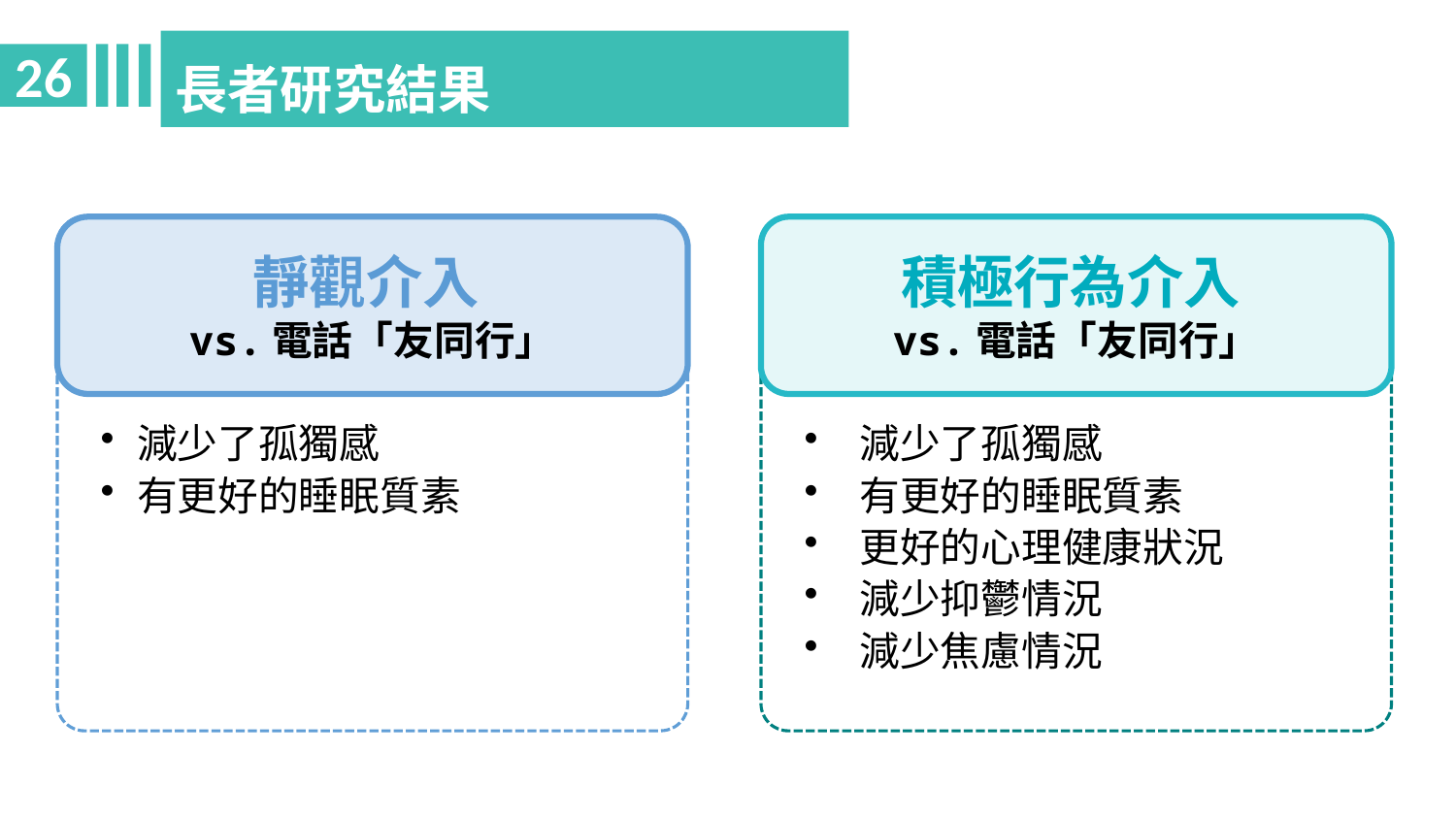

長者研究結果
26

靜觀介入
vs.電話「友同行」

積極行為介入
vs.電話「友同行」
減少了孤獨感
有更好的睡眠質素
 減少了孤獨感
 有更好的睡眠質素
 更好的心理健康狀況
 減少抑鬱情況
 減少焦慮情況